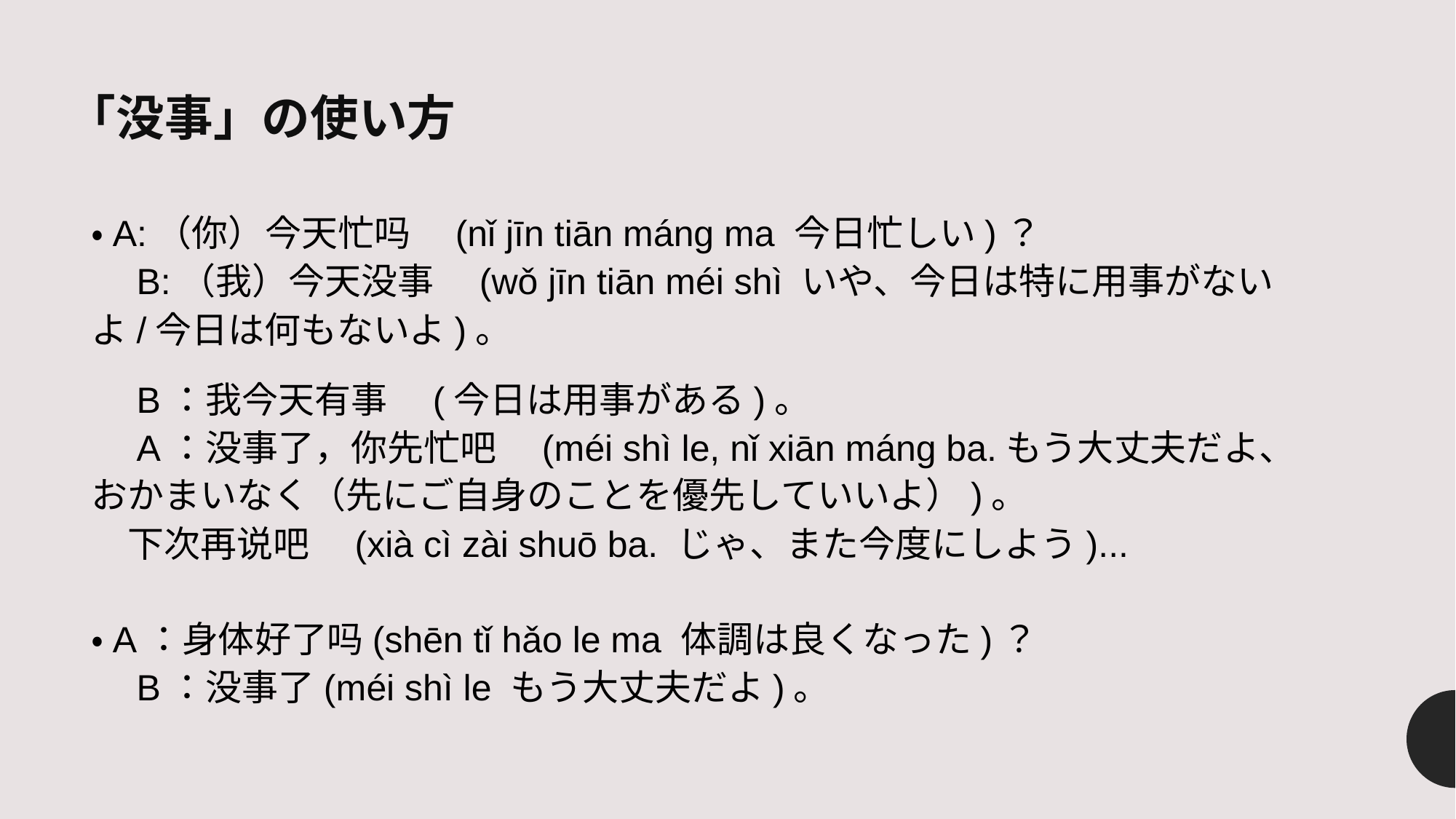

「没事」の使い方
・A:（你）今天忙吗　(nǐ jīn tiān máng ma 今日忙しい)？
　B:（我）今天没事　(wǒ jīn tiān méi shì いや、今日は特に用事がないよ/今日は何もないよ)。

　B：我今天有事　(今日は用事がある)。
　A：没事了，你先忙吧　(méi shì le, nǐ xiān máng ba.もう大丈夫だよ、おかまいなく（先にご自身のことを優先していいよ）)。
　下次再说吧　(xià cì zài shuō ba. じゃ、また今度にしよう)...

・A：身体好了吗(shēn tǐ hǎo le ma 体調は良くなった)？
　B：没事了(méi shì le もう大丈夫だよ)。